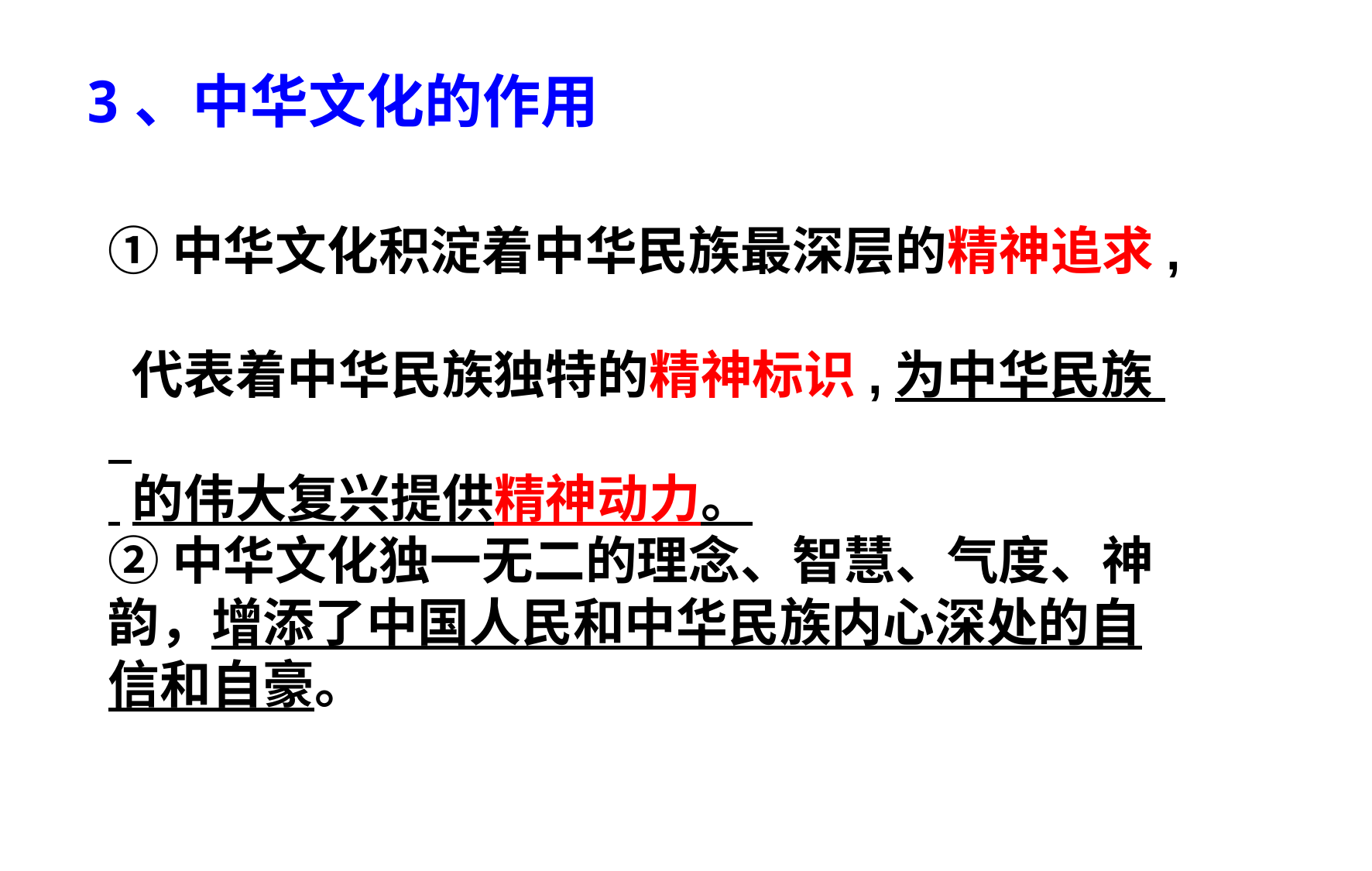

3、中华文化的作用
①中华文化积淀着中华民族最深层的精神追求,
 代表着中华民族独特的精神标识,为中华民族
 的伟大复兴提供精神动力。
②中华文化独一无二的理念、智慧、气度、神韵，增添了中国人民和中华民族内心深处的自信和自豪。